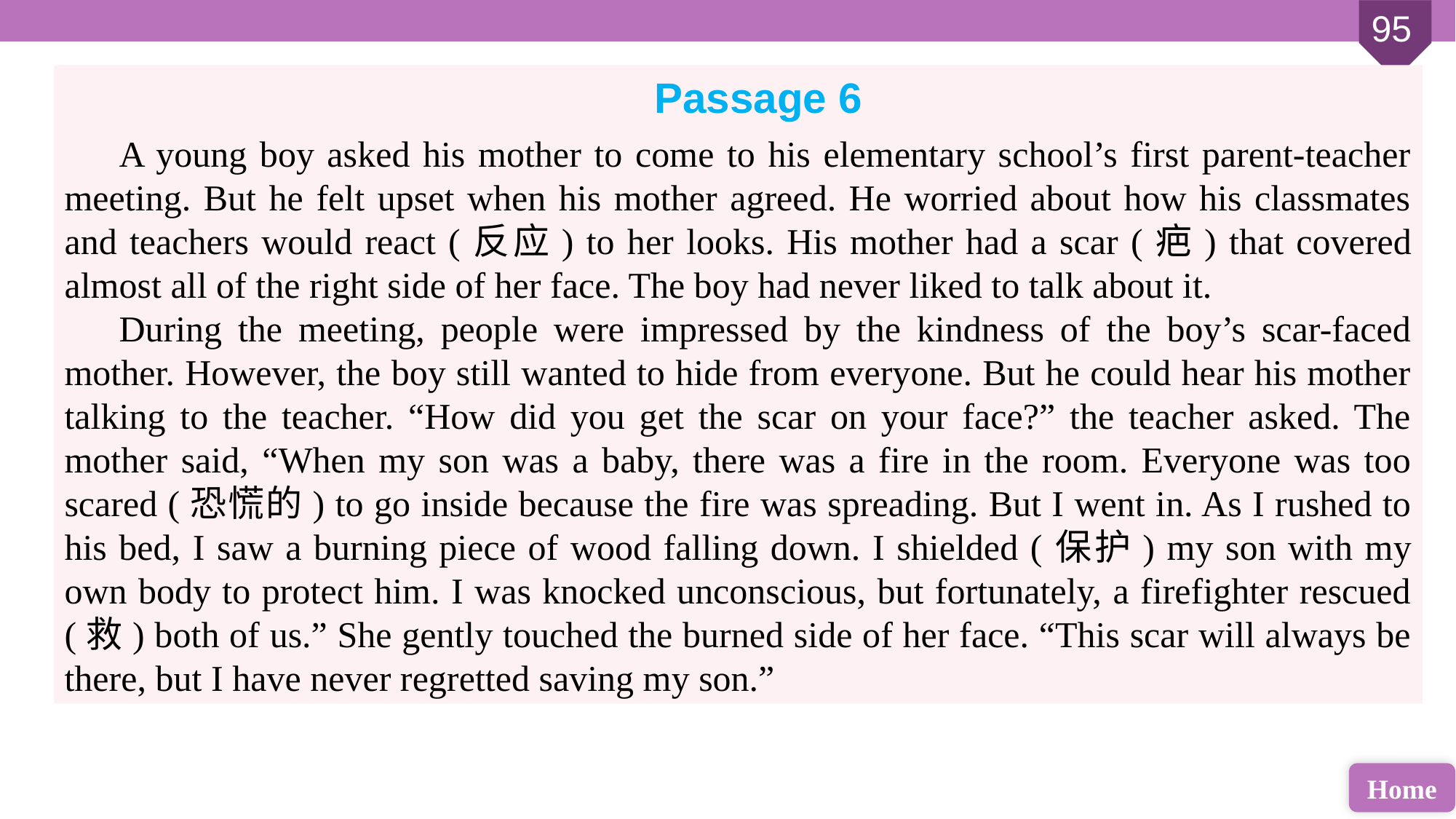

Passage 6
A young boy asked his mother to come to his elementary school’s first parent-teacher meeting. But he felt upset when his mother agreed. He worried about how his classmates and teachers would react (反应) to her looks. His mother had a scar (疤) that covered almost all of the right side of her face. The boy had never liked to talk about it.
During the meeting, people were impressed by the kindness of the boy’s scar-faced mother. However, the boy still wanted to hide from everyone. But he could hear his mother talking to the teacher. “How did you get the scar on your face?” the teacher asked. The mother said, “When my son was a baby, there was a fire in the room. Everyone was too scared (恐慌的) to go inside because the fire was spreading. But I went in. As I rushed to his bed, I saw a burning piece of wood falling down. I shielded (保护) my son with my own body to protect him. I was knocked unconscious, but fortunately, a firefighter rescued (救) both of us.” She gently touched the burned side of her face. “This scar will always be there, but I have never regretted saving my son.”